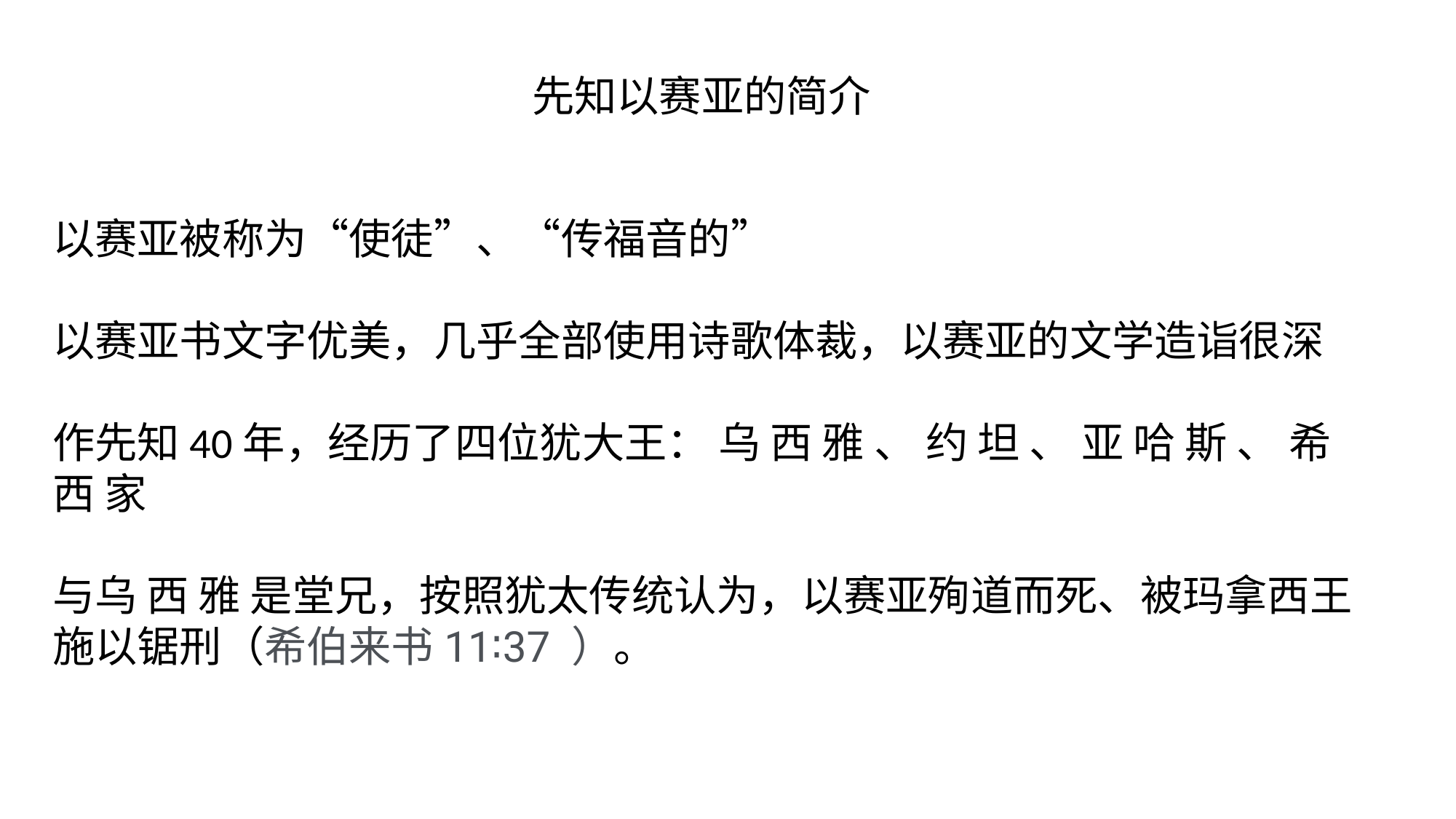

先知以赛亚的简介

以赛亚被称为“使徒”、“传福音的”

以赛亚书文字优美，几乎全部使用诗歌体裁，以赛亚的文学造诣很深

作先知40年，经历了四位犹大王： 乌 西 雅 、 约 坦 、 亚 哈 斯 、 希 西 家

与乌 西 雅 是堂兄，按照犹太传统认为，以赛亚殉道而死、被玛拿西王施以锯刑（希伯来书11∶37 ）。